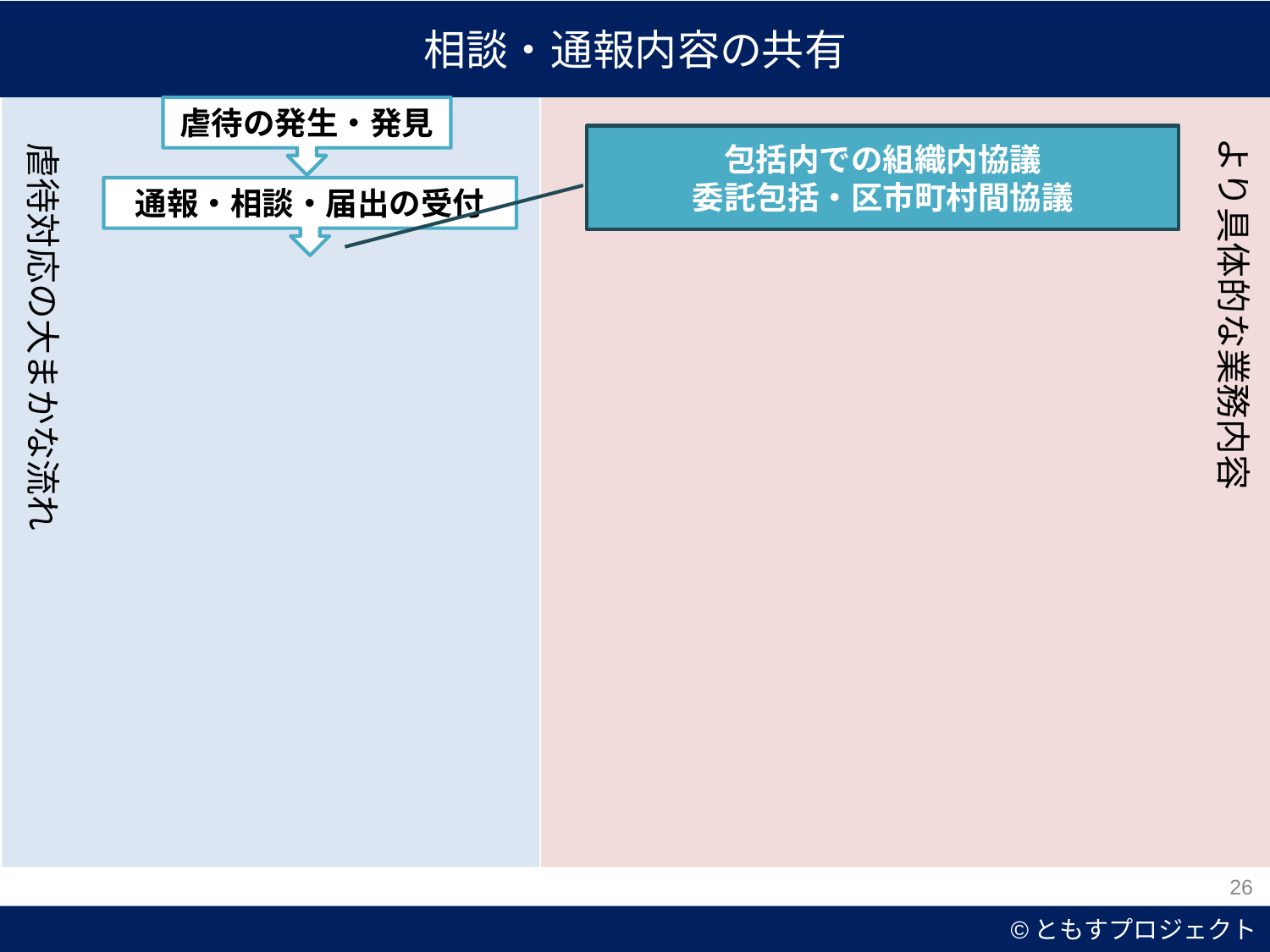

相談・通報内容の共有

虐待の発生・発見
より具体的な業務内容
包括内での組織内協議
委託包括・区市町村間協議
虐待対応の大まかな流れ
通報・相談・届出の受付
26
©ともすプロジェクト